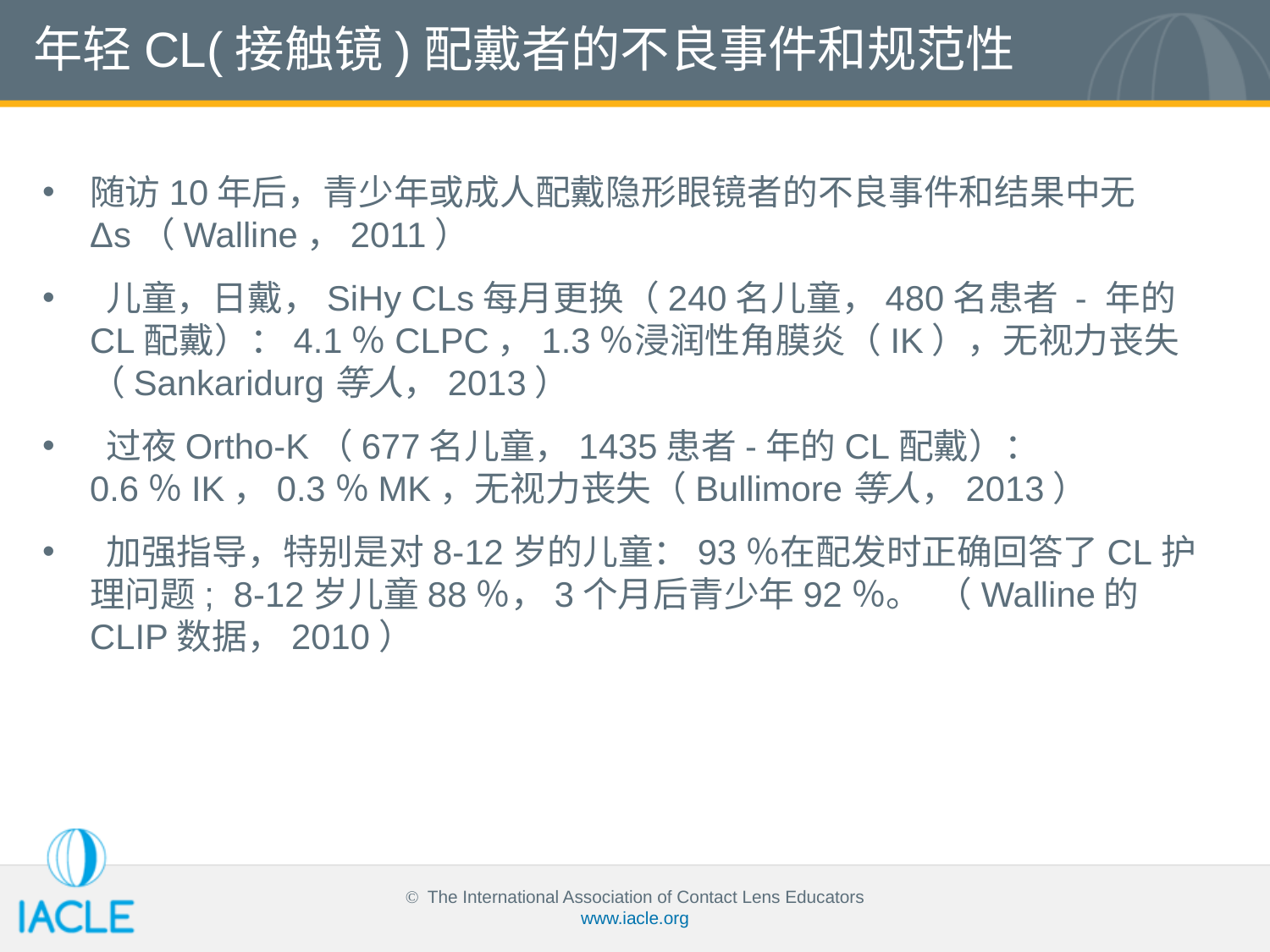

# 年轻CL(接触镜)配戴者的不良事件和规范性
随访10年后，青少年或成人配戴隐形眼镜者的不良事件和结果中无Δs（Walline，2011）
 儿童，日戴，SiHy CLs每月更换（240名儿童，480名患者 - 年的CL配戴）：4.1％CLPC，1.3％浸润性角膜炎（IK），无视力丧失（Sankaridurg等人，2013）
 过夜Ortho-K（677名儿童，1435患者-年的CL配戴）：0.6％IK，0.3％MK，无视力丧失（Bullimore等人，2013）
 加强指导，特别是对8-12岁的儿童：93％在配发时正确回答了CL护理问题;  8-12岁儿童88％，3个月后青少年92％。  （Walline的CLIP数据，2010）